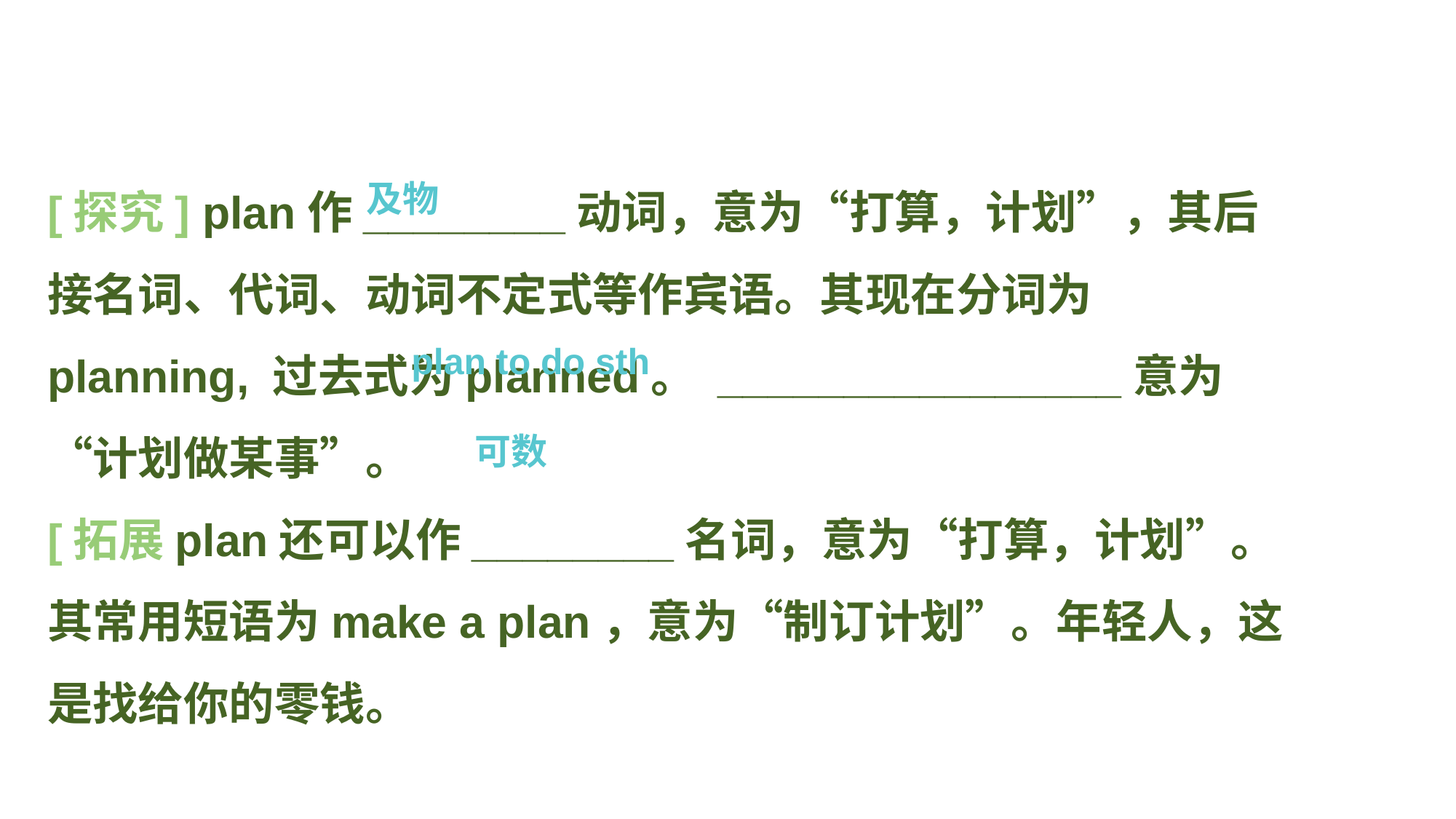

[探究] plan作________动词，意为“打算，计划”，其后接名词、代词、动词不定式等作宾语。其现在分词为planning, 过去式为planned。 ________________意为“计划做某事”。
[拓展plan还可以作________名词，意为“打算，计划”。其常用短语为make a plan，意为“制订计划”。年轻人，这是找给你的零钱。

及物
plan to do sth
可数